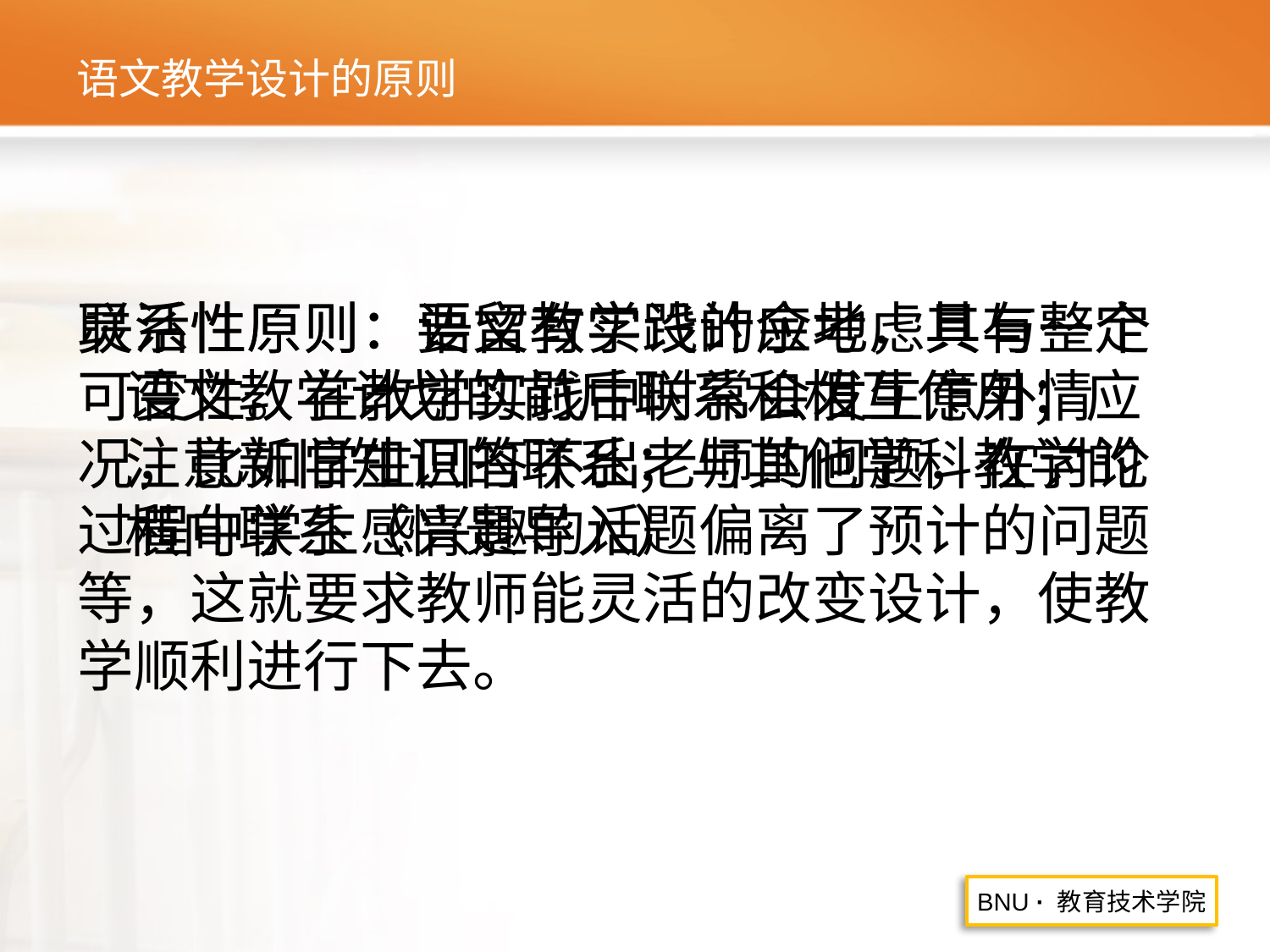

# 语文教学设计的原则
联系性原则：语文教学设计应考虑其与整个语文教学计划的前后联系和相互作用；应注意新旧知识的联系；与其他学科教学的横向联系（情景导入）
灵活性原则：要留有实践的余地，具有一定可变性。在教学实践中时常会发生意外情况，比如学生回答不出老师的问题，在讨论过程中学生感兴趣的话题偏离了预计的问题等，这就要求教师能灵活的改变设计，使教学顺利进行下去。